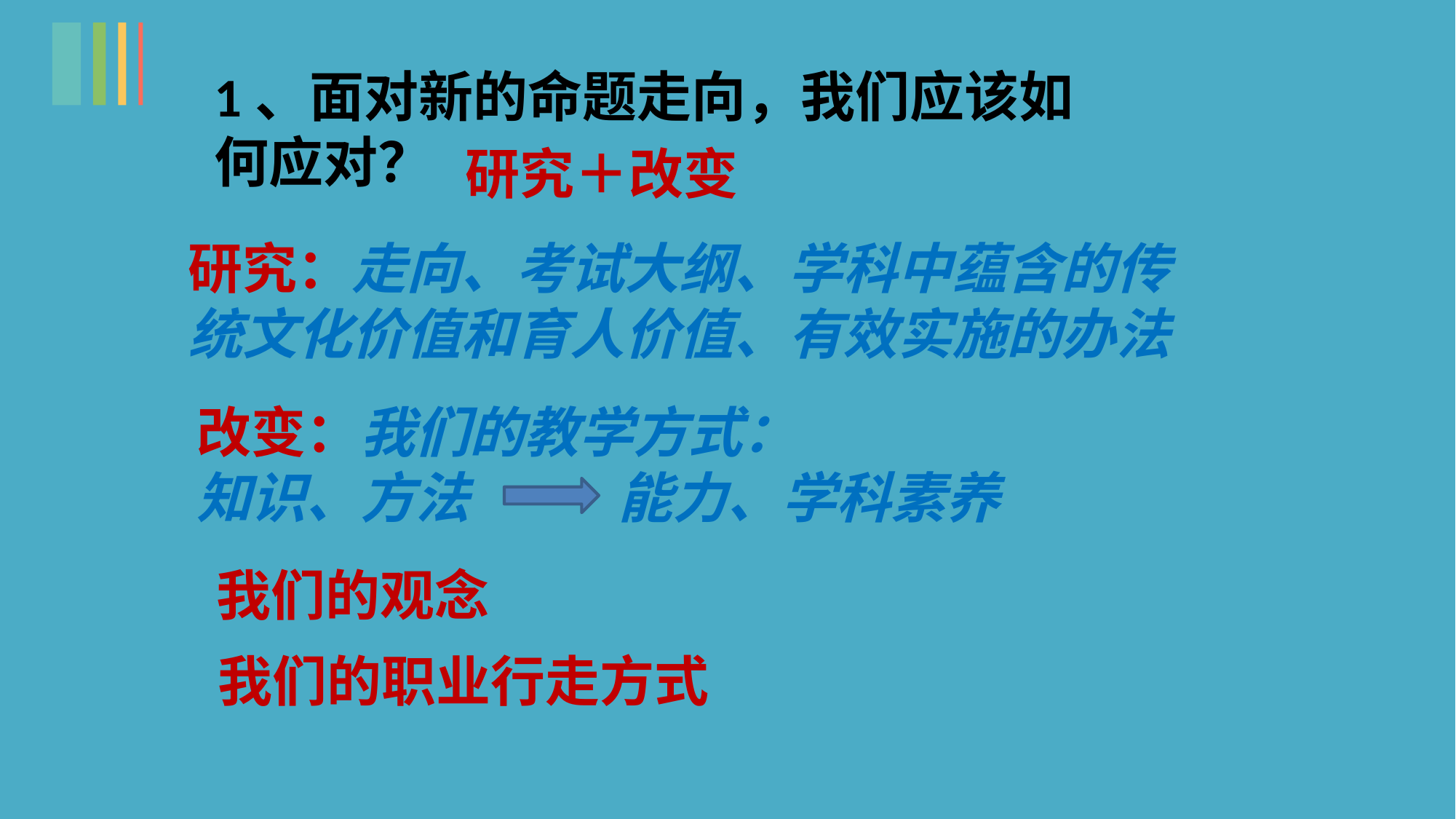

1、面对新的命题走向，我们应该如何应对？
研究＋改变
研究：走向、考试大纲、学科中蕴含的传统文化价值和育人价值、有效实施的办法

改变：我们的教学方式：
知识、方法            能力、学科素养

我们的观念
我们的职业行走方式